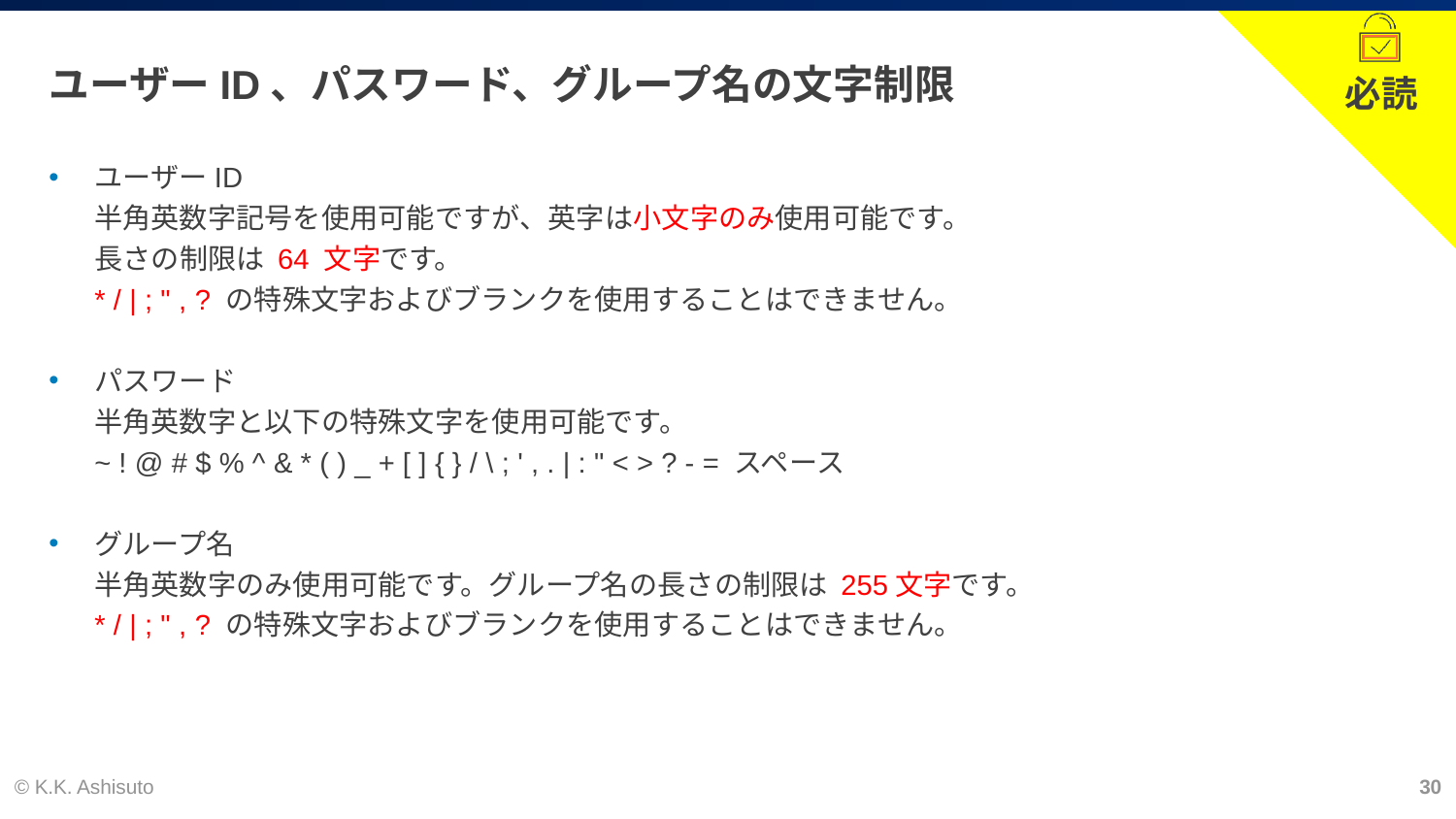

# ユーザーID、パスワード、グループ名の文字制限
ユーザーID
半角英数字記号を使用可能ですが、英字は小文字のみ使用可能です。
長さの制限は 64 文字です。
* / | ; " , ? の特殊文字およびブランクを使用することはできません。

パスワード
半角英数字と以下の特殊文字を使用可能です。
~ ! @ # $ % ^ & * ( ) _ + [ ] { } / \ ; ' , . | : " < > ? - = スペース

グループ名
半角英数字のみ使用可能です。グループ名の長さの制限は 255文字です。
* / | ; " , ? の特殊文字およびブランクを使用することはできません。

© K.K. Ashisuto
30